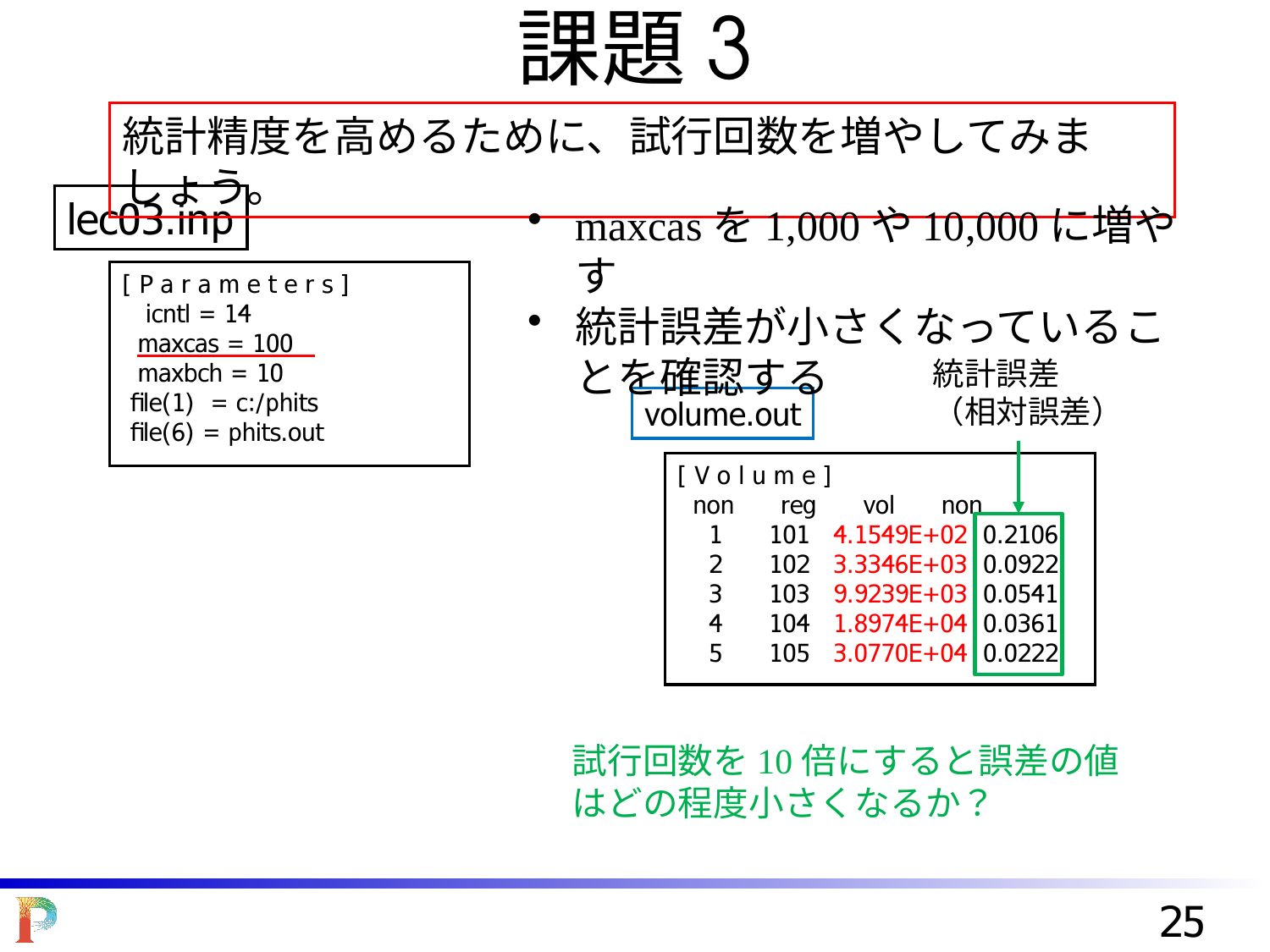

課題3
統計精度を高めるために、試行回数を増やしてみましょう。
lec03.inp
maxcasを1,000や10,000に増やす
統計誤差が小さくなっていることを確認する
[ P a r a m e t e r s ]
   icntl = 14
  maxcas = 100
  maxbch = 10
 file(1)  = c:/phits
 file(6) = phits.out
統計誤差
（相対誤差）
volume.out
[ V o l u m e ]
  non      reg      vol      non
    1      101   4.1549E+02  0.2106
    2      102   3.3346E+03  0.0922
    3      103   9.9239E+03  0.0541
    4      104   1.8974E+04  0.0361
    5      105   3.0770E+04  0.0222

試行回数を10倍にすると誤差の値はどの程度小さくなるか？